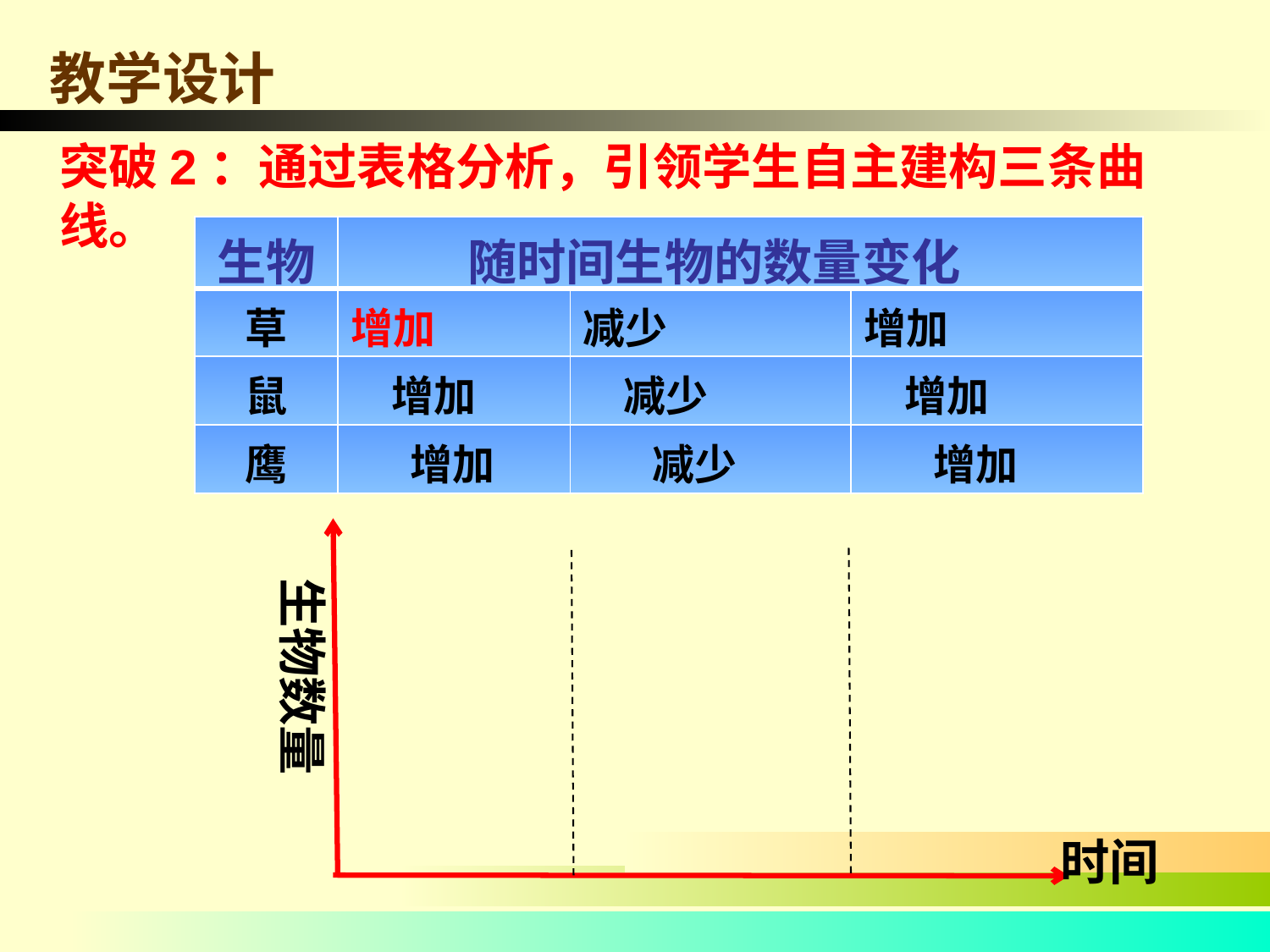

教学设计

突破2：通过表格分析，引领学生自主建构三条曲线。
| 生物 | 随时间生物的数量变化 |  |  |
| --- | --- | --- | --- |
| 草 | 增加 | 减少 | 增加 |
| 鼠 | 增加 | 减少 | 增加 |
| 鹰 | 增加 | 减少 | 增加 |
生物数量
时间